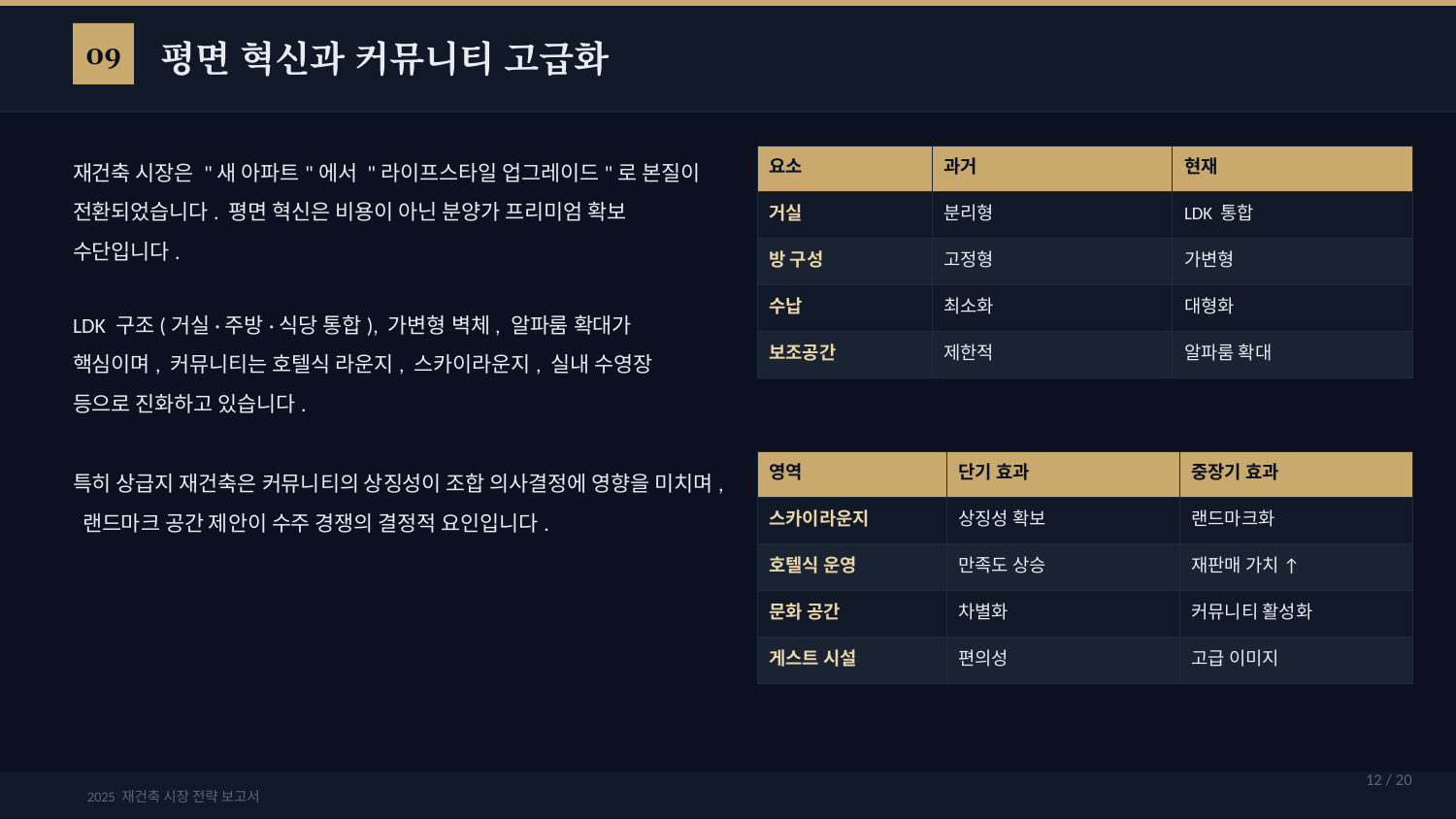

평면 혁신과 커뮤니티 고급화

09

재건축 시장은 "새 아파트"에서 "라이프스타일 업그레이드"로 본질이 전환되었습니다. 평면 혁신은 비용이 아닌 분양가 프리미엄 확보 수단입니다.
| 요소 | 과거 | 현재 |
| --- | --- | --- |
| 거실 | 분리형 | LDK 통합 |
| 방 구성 | 고정형 | 가변형 |
| 수납 | 최소화 | 대형화 |
| 보조공간 | 제한적 | 알파룸 확대 |
LDK 구조(거실·주방·식당 통합), 가변형 벽체, 알파룸 확대가 핵심이며, 커뮤니티는 호텔식 라운지, 스카이라운지, 실내 수영장 등으로 진화하고 있습니다.
| 영역 | 단기 효과 | 중장기 효과 |
| --- | --- | --- |
| 스카이라운지 | 상징성 확보 | 랜드마크화 |
| 호텔식 운영 | 만족도 상승 | 재판매 가치 ↑ |
| 문화 공간 | 차별화 | 커뮤니티 활성화 |
| 게스트 시설 | 편의성 | 고급 이미지 |
특히 상급지 재건축은 커뮤니티의 상징성이 조합 의사결정에 영향을 미치며, 랜드마크 공간 제안이 수주 경쟁의 결정적 요인입니다.
12 / 20

2025 재건축 시장 전략 보고서